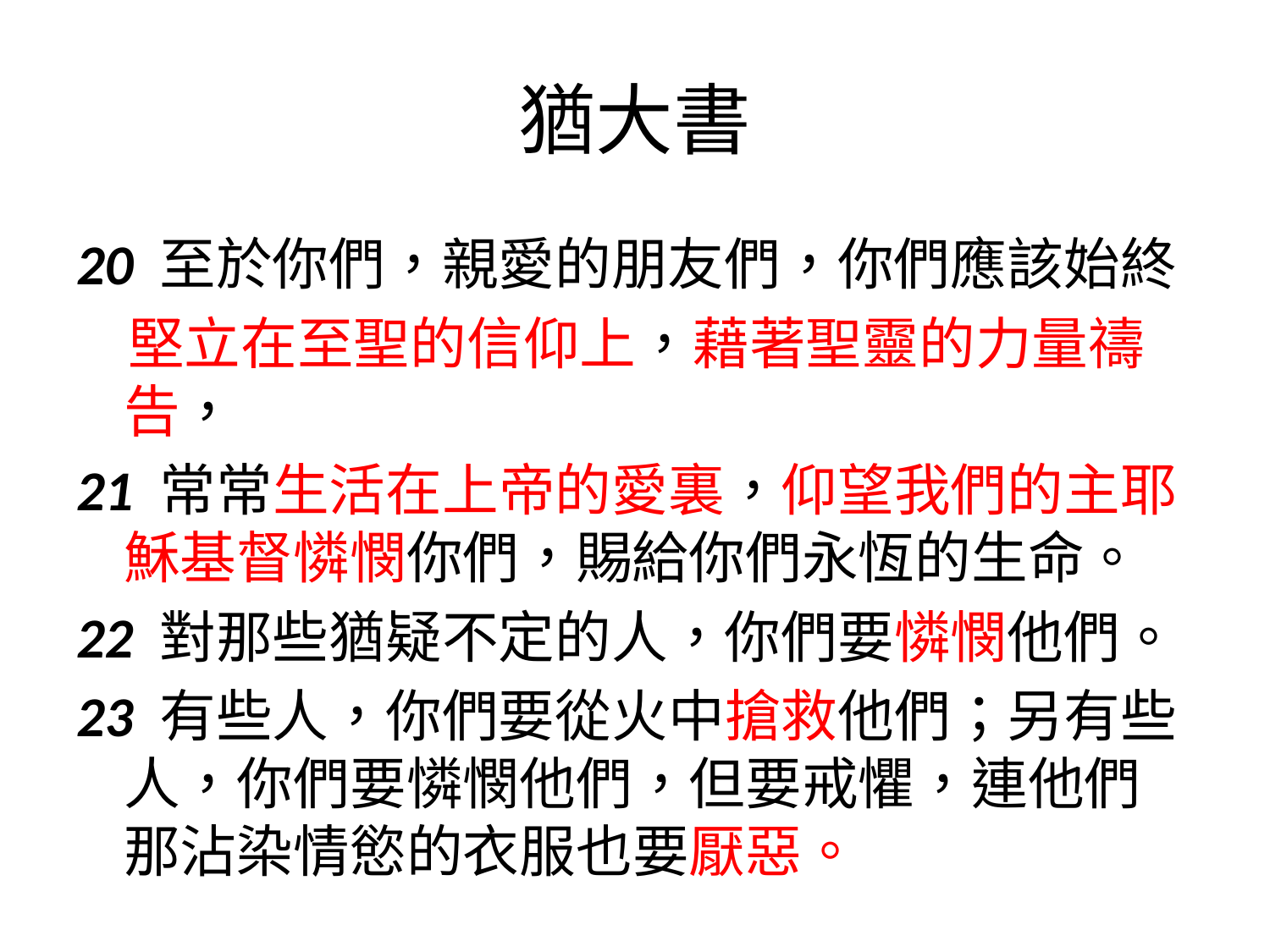

# 猶大書
20 至於你們，親愛的朋友們，你們應該始終
   堅立在至聖的信仰上，藉著聖靈的力量禱告，
21 常常生活在上帝的愛裏，仰望我們的主耶穌基督憐憫你們，賜給你們永恆的生命。
22 對那些猶疑不定的人，你們要憐憫他們。
23 有些人，你們要從火中搶救他們；另有些人，你們要憐憫他們，但要戒懼，連他們那沾染情慾的衣服也要厭惡。